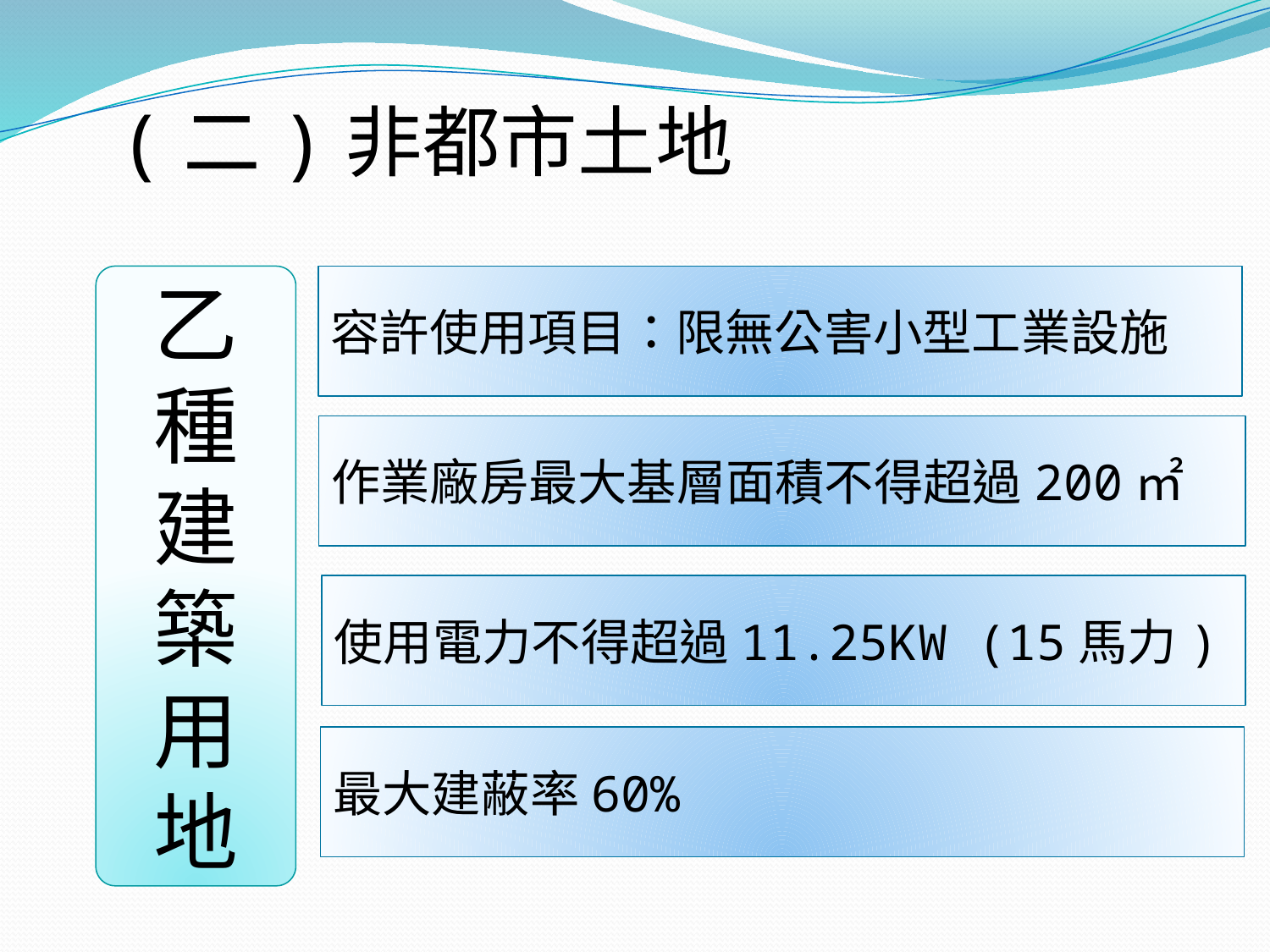

(二)非都市土地

乙種建築用地
容許使用項目：限無公害小型工業設施
作業廠房最大基層面積不得超過200㎡
使用電力不得超過11.25KW (15馬力)
最大建蔽率60%